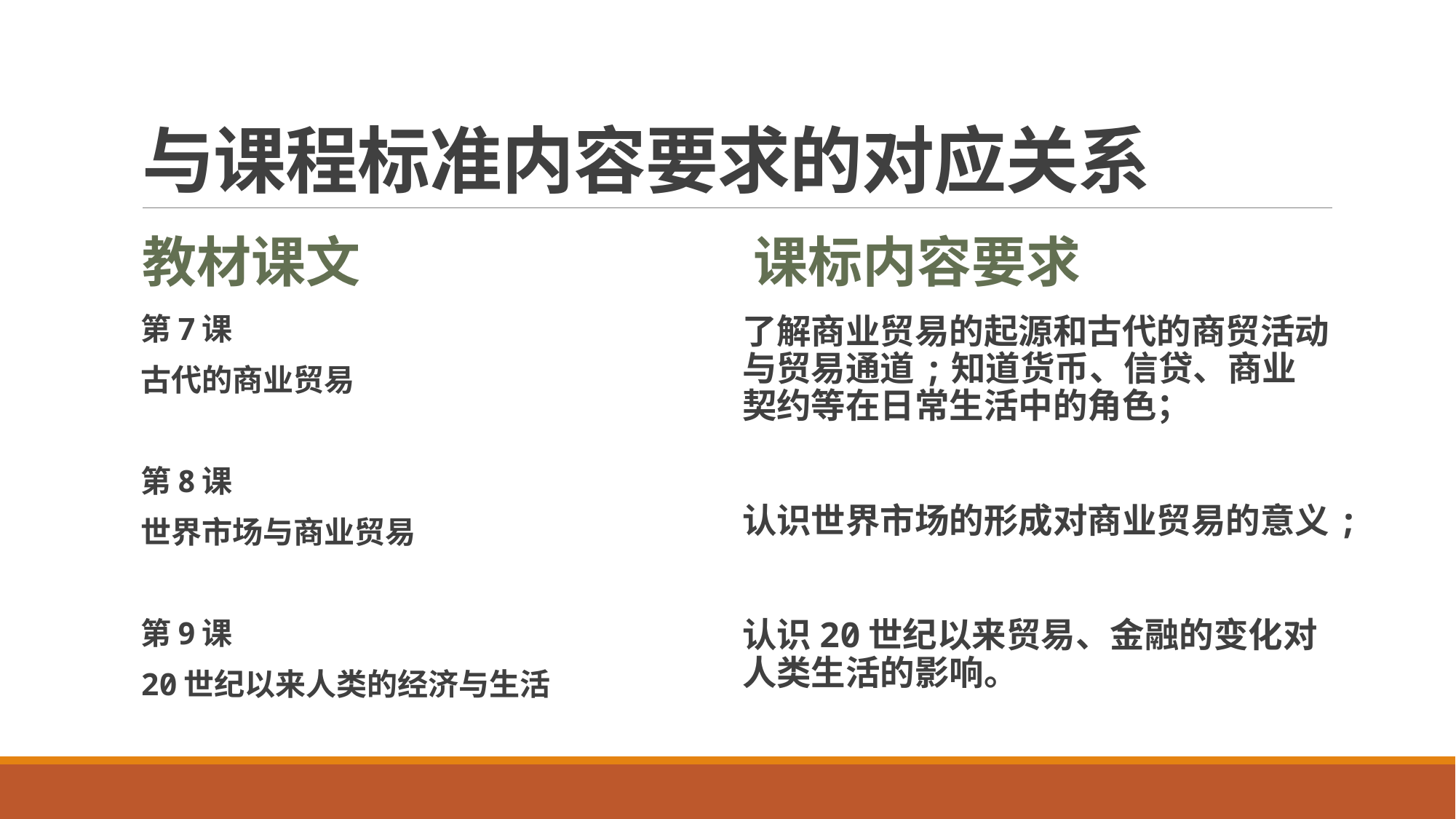

# 与课程标准内容要求的对应关系
教材课文
课标内容要求
第7课
古代的商业贸易

第8课
世界市场与商业贸易

第9课
20世纪以来人类的经济与生活

了解商业贸易的起源和古代的商贸活动与贸易通道;知道货币、信贷、商业契约等在日常生活中的角色；

认识世界市场的形成对商业贸易的意义;

认识20世纪以来贸易、金融的变化对人类生活的影响。